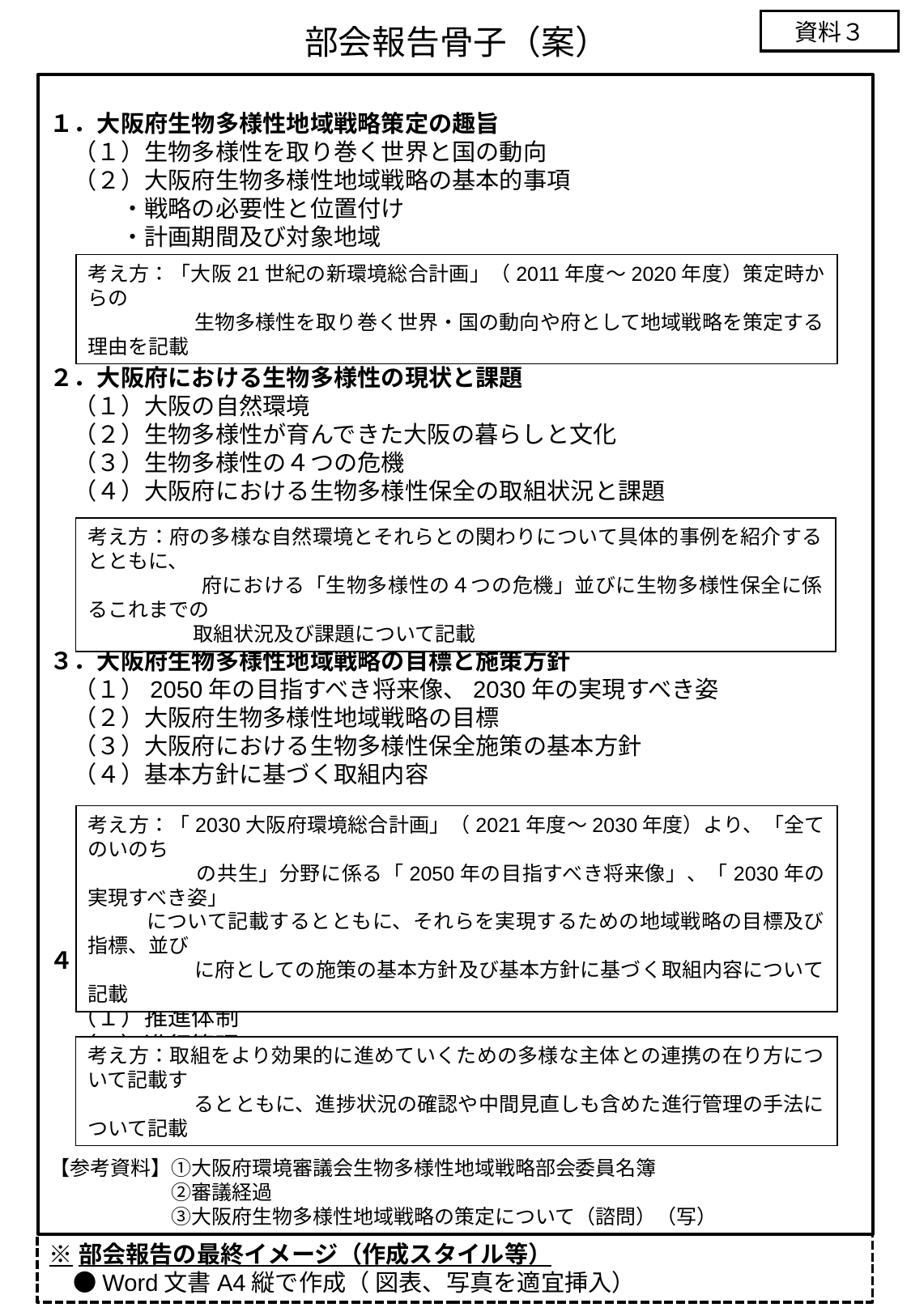

資料３
部会報告骨子（案）

１．大阪府生物多様性地域戦略策定の趣旨
　（１）生物多様性を取り巻く世界と国の動向
　（２）大阪府生物多様性地域戦略の基本的事項
　　　・戦略の必要性と位置付け
　　　・計画期間及び対象地域

２．大阪府における生物多様性の現状と課題
　（１）大阪の自然環境
　（２）生物多様性が育んできた大阪の暮らしと文化
　（３）生物多様性の４つの危機
　（４）大阪府における生物多様性保全の取組状況と課題

３．大阪府生物多様性地域戦略の目標と施策方針
　（１）2050年の目指すべき将来像、2030年の実現すべき姿
　（２）大阪府生物多様性地域戦略の目標
　（３）大阪府における生物多様性保全施策の基本方針
　（４）基本方針に基づく取組内容

４．大阪府生物多様性地域戦略の推進体制及び進行管理
　（１）推進体制
　（２）進行管理

【参考資料】①大阪府環境審議会生物多様性地域戦略部会委員名簿
　　　　　　②審議経過
　　　　　　③大阪府生物多様性地域戦略の策定について（諮問）（写）
考え方：「大阪21世紀の新環境総合計画」（2011年度～2020年度）策定時からの
　　　　　 生物多様性を取り巻く世界・国の動向や府として地域戦略を策定する理由を記載
考え方：府の多様な自然環境とそれらとの関わりについて具体的事例を紹介するとともに、
 　　　　　府における「生物多様性の４つの危機」並びに生物多様性保全に係るこれまでの
　　　　　 取組状況及び課題について記載
考え方：「2030大阪府環境総合計画」（2021年度～2030年度）より、「全てのいのち
　　　　　 の共生」分野に係る「2050年の目指すべき将来像」、「2030年の実現すべき姿」
           について記載するとともに、それらを実現するための地域戦略の目標及び指標、並び
　　　　　 に府としての施策の基本方針及び基本方針に基づく取組内容について記載
考え方：取組をより効果的に進めていくための多様な主体との連携の在り方について記載す
　　　　　 るとともに、進捗状況の確認や中間見直しも含めた進行管理の手法について記載
※部会報告の最終イメージ（作成スタイル等）
　●Word文書A4縦で作成（ 図表、写真を適宜挿入）